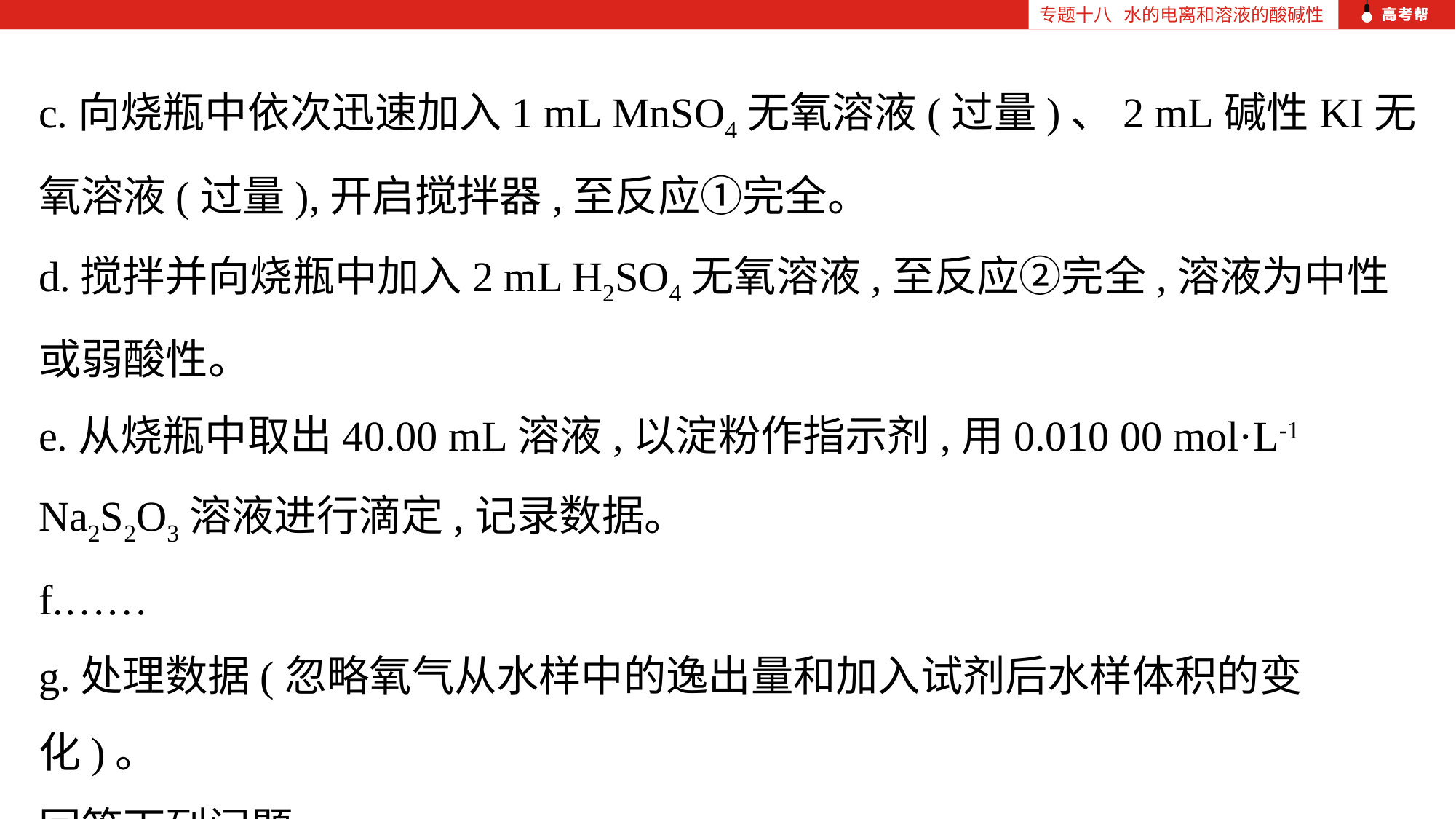

专题十八   水的电离和溶液的酸碱性

c.向烧瓶中依次迅速加入1 mL MnSO4无氧溶液(过量)、2 mL碱性KI无氧溶液(过量),开启搅拌器,至反应①完全。
d.搅拌并向烧瓶中加入2 mL H2SO4无氧溶液,至反应②完全,溶液为中性或弱酸性。
e.从烧瓶中取出40.00 mL溶液,以淀粉作指示剂,用0.010 00 mol·L-1 Na2S2O3溶液进行滴定,记录数据。
f.……
g.处理数据(忽略氧气从水样中的逸出量和加入试剂后水样体积的变化)。
回答下列问题: